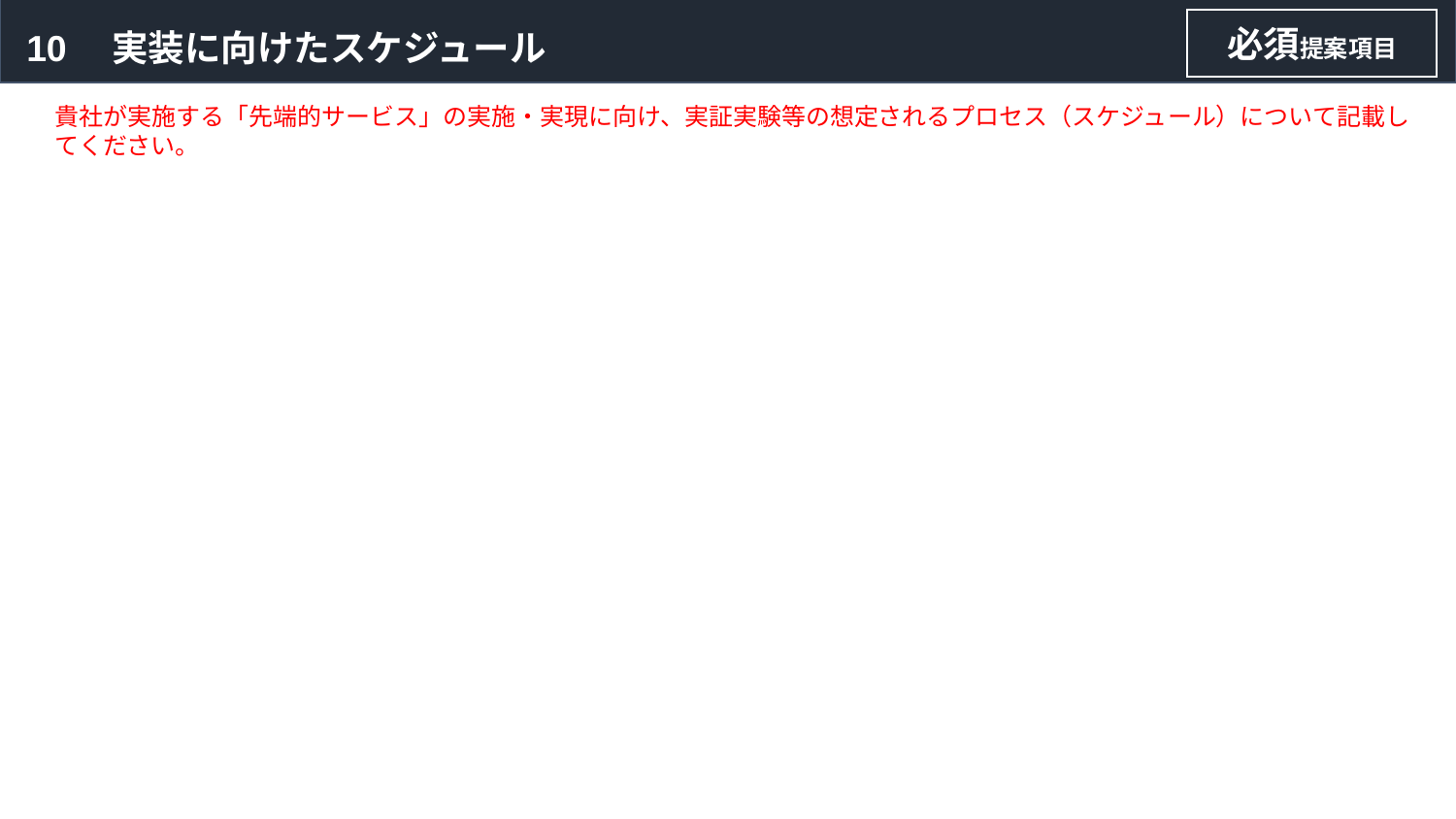

必須提案項目
10　実装に向けたスケジュール
貴社が実施する「先端的サービス」の実施・実現に向け、実証実験等の想定されるプロセス（スケジュール）について記載してください。